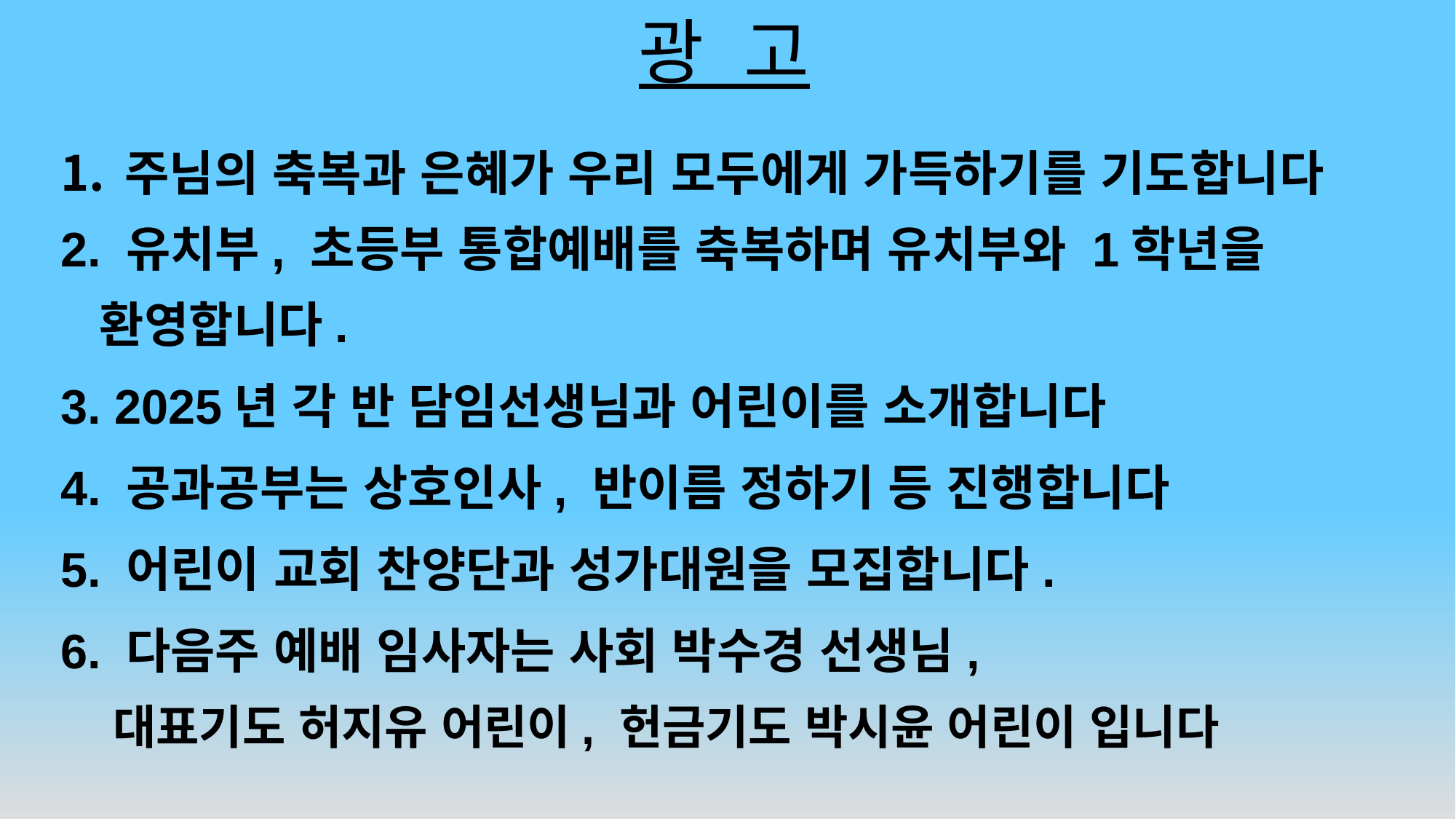

# 광  고
주님의 축복과 은혜가 우리 모두에게 가득하기를 기도합니다
2. 유치부, 초등부 통합예배를 축복하며 유치부와 1학년을
  환영합니다.
3. 2025년 각 반 담임선생님과 어린이를 소개합니다
4. 공과공부는 상호인사, 반이름 정하기 등 진행합니다
5. 어린이 교회 찬양단과 성가대원을 모집합니다.
6. 다음주 예배 임사자는 사회 박수경 선생님,
   대표기도 허지유 어린이, 헌금기도 박시윤 어린이 입니다